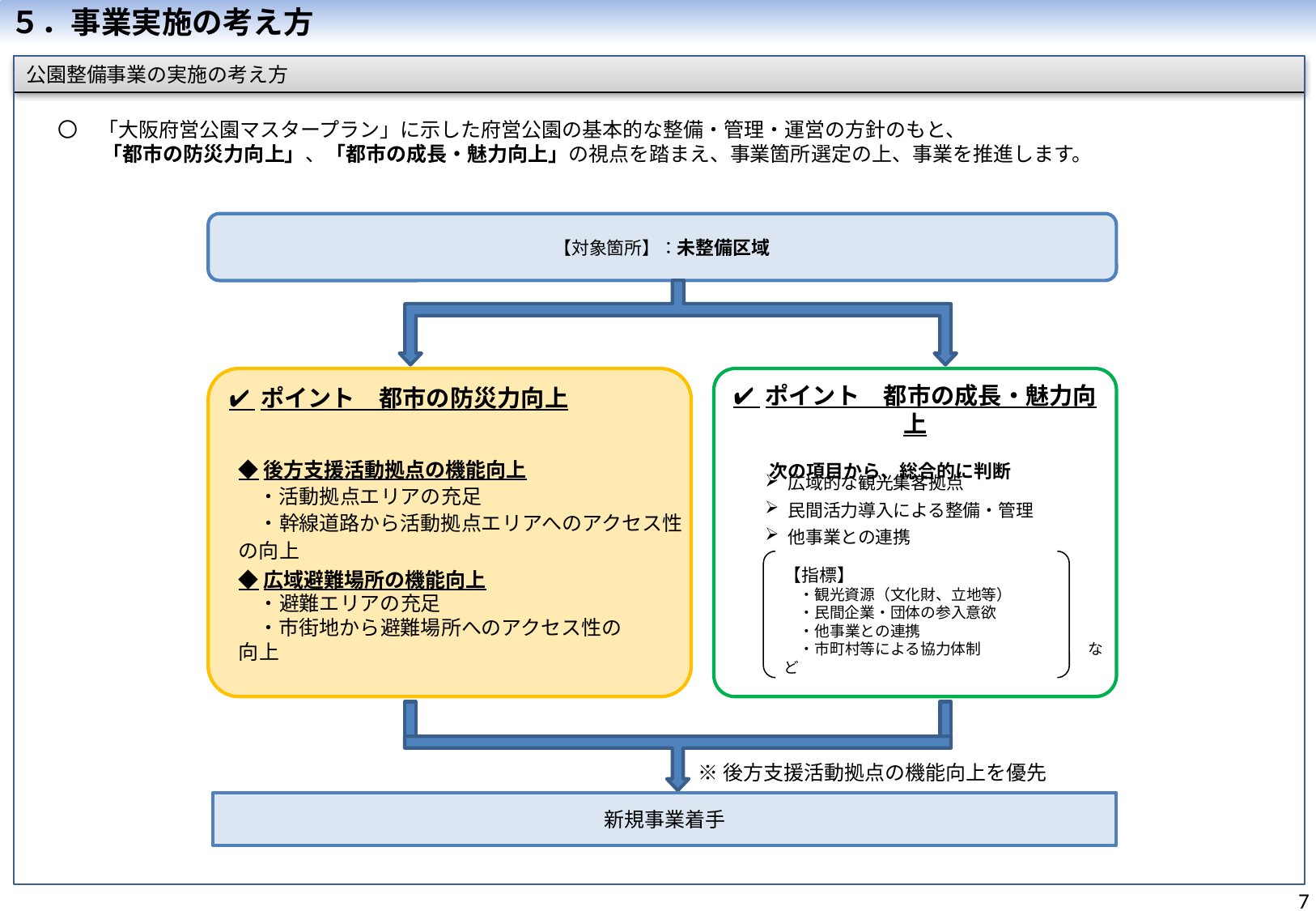

５．事業実施の考え方

公園整備事業の実施の考え方
〇　「大阪府営公園マスタープラン」に示した府営公園の基本的な整備・管理・運営の方針のもと、
　　 「都市の防災力向上」、「都市の成長・魅力向上」の視点を踏まえ、事業箇所選定の上、事業を推進します。
【対象箇所】：未整備区域

✔ ポイント　都市の防災力向上

✔ ポイント　都市の成長・魅力向上

　　次の項目から、総合的に判断

◆後方支援活動拠点の機能向上
　・活動拠点エリアの充足
　・幹線道路から活動拠点エリアへのアクセス性の向上
広域的な観光集客拠点
民間活力導入による整備・管理
他事業との連携

【指標】
　・観光資源（文化財、立地等）
　・民間企業・団体の参入意欲
　・他事業との連携
　・市町村等による協力体制　　　　　　　など
◆広域避難場所の機能向上
　・避難エリアの充足
　・市街地から避難場所へのアクセス性の向上
※後方支援活動拠点の機能向上を優先
新規事業着手
7